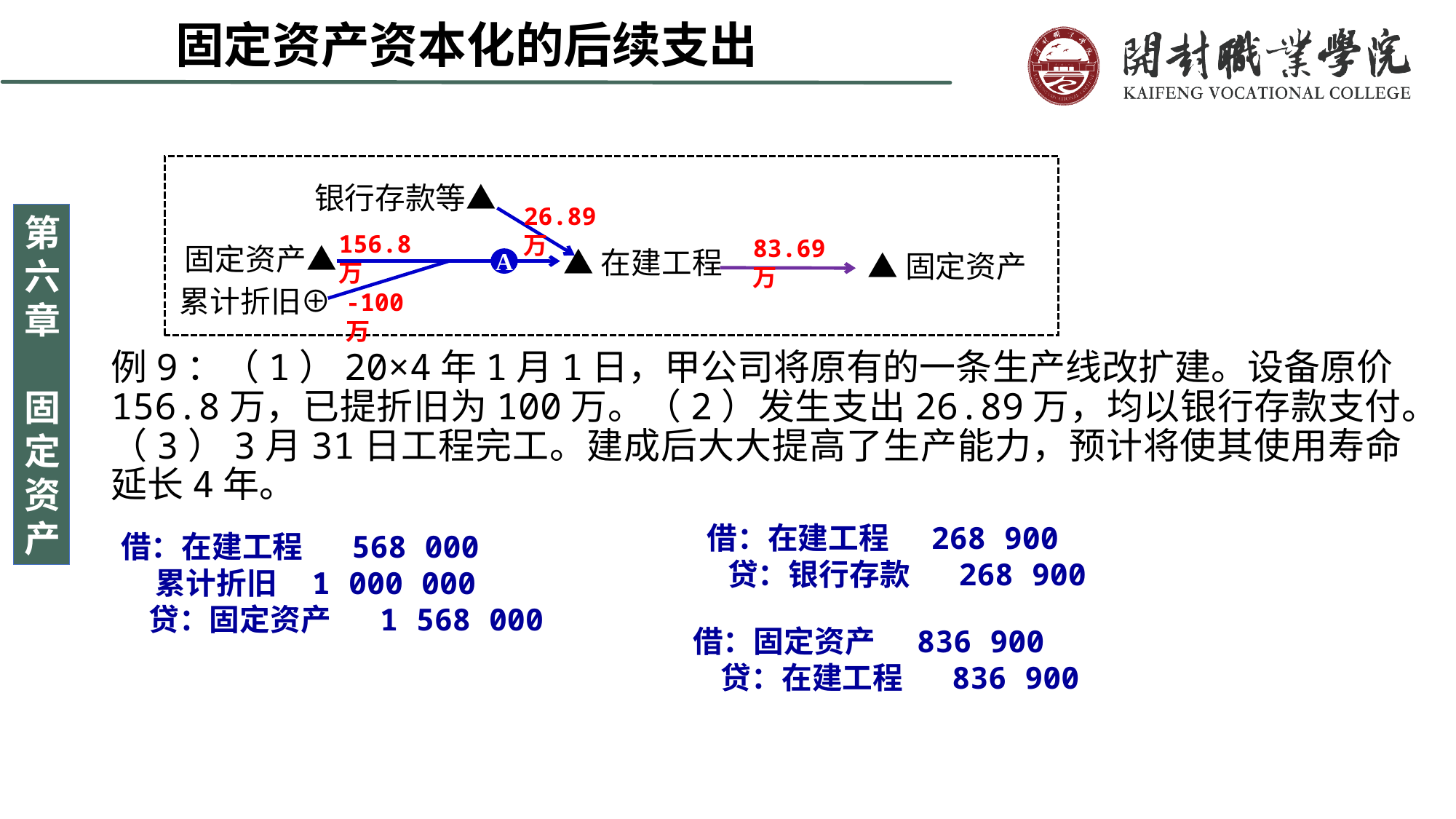

固定资产资本化的后续支出

银行存款等▲
26.89万
156.8万
83.69万
固定资产▲
▲在建工程
▲固定资产
A
累计折旧⊕
-100万
例9：（1）20×4年1月1日，甲公司将原有的一条生产线改扩建。设备原价156.8万，已提折旧为100万。（2）发生支出26.89万，均以银行存款支付。（3）3月31日工程完工。建成后大大提高了生产能力，预计将使其使用寿命延长4年。

 借：在建工程     268 900
    贷：银行存款      268 900
借：在建工程      568 000
    累计折旧    1 000 000
   贷：固定资产      1 568 000
借：固定资产     836 900
   贷：在建工程      836 900